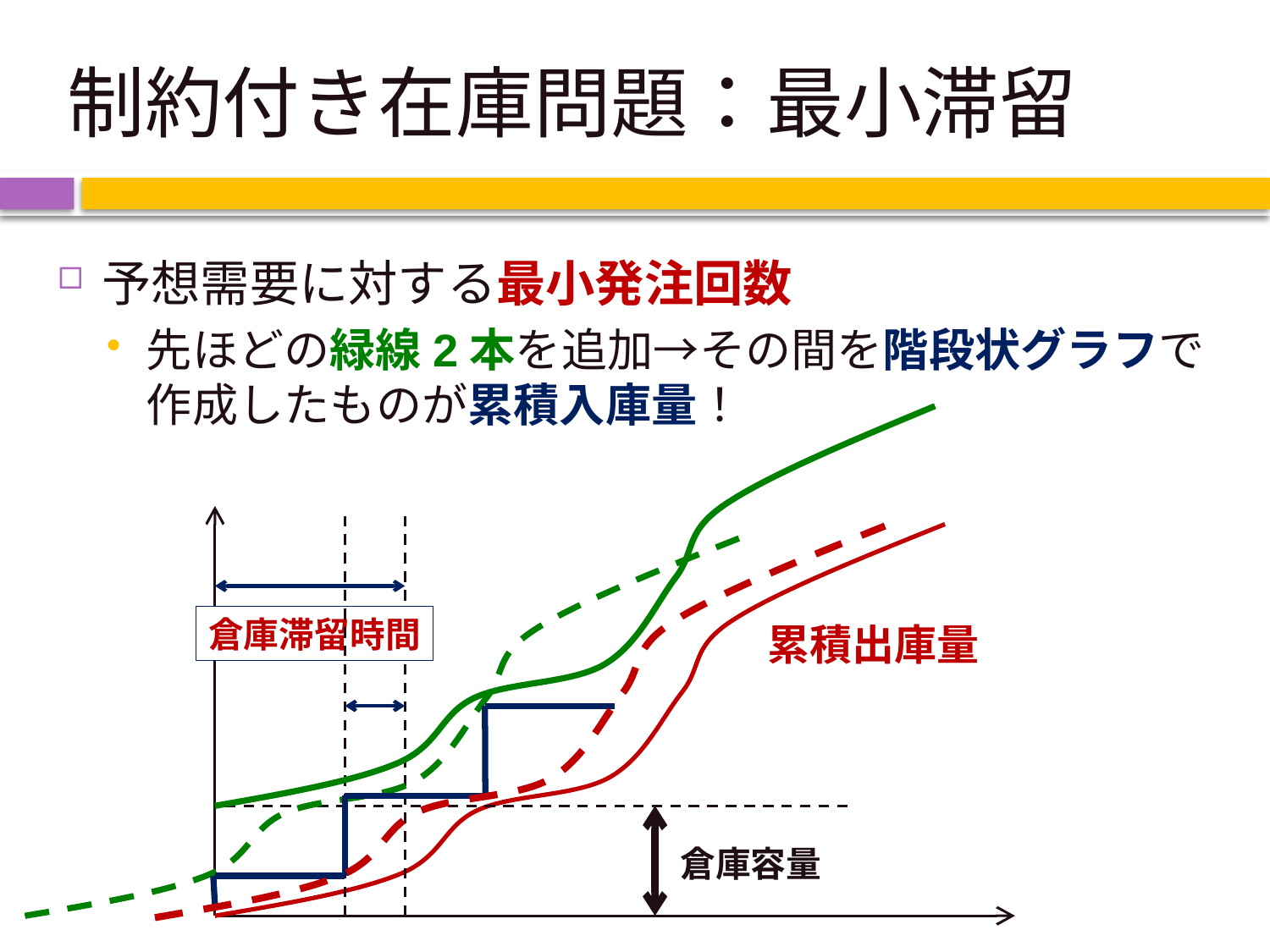

# 制約付き在庫問題：最小滞留
予想需要に対する最小発注回数
先ほどの緑線2本を追加→その間を階段状グラフで作成したものが累積入庫量！

倉庫滞留時間
累積出庫量
倉庫容量